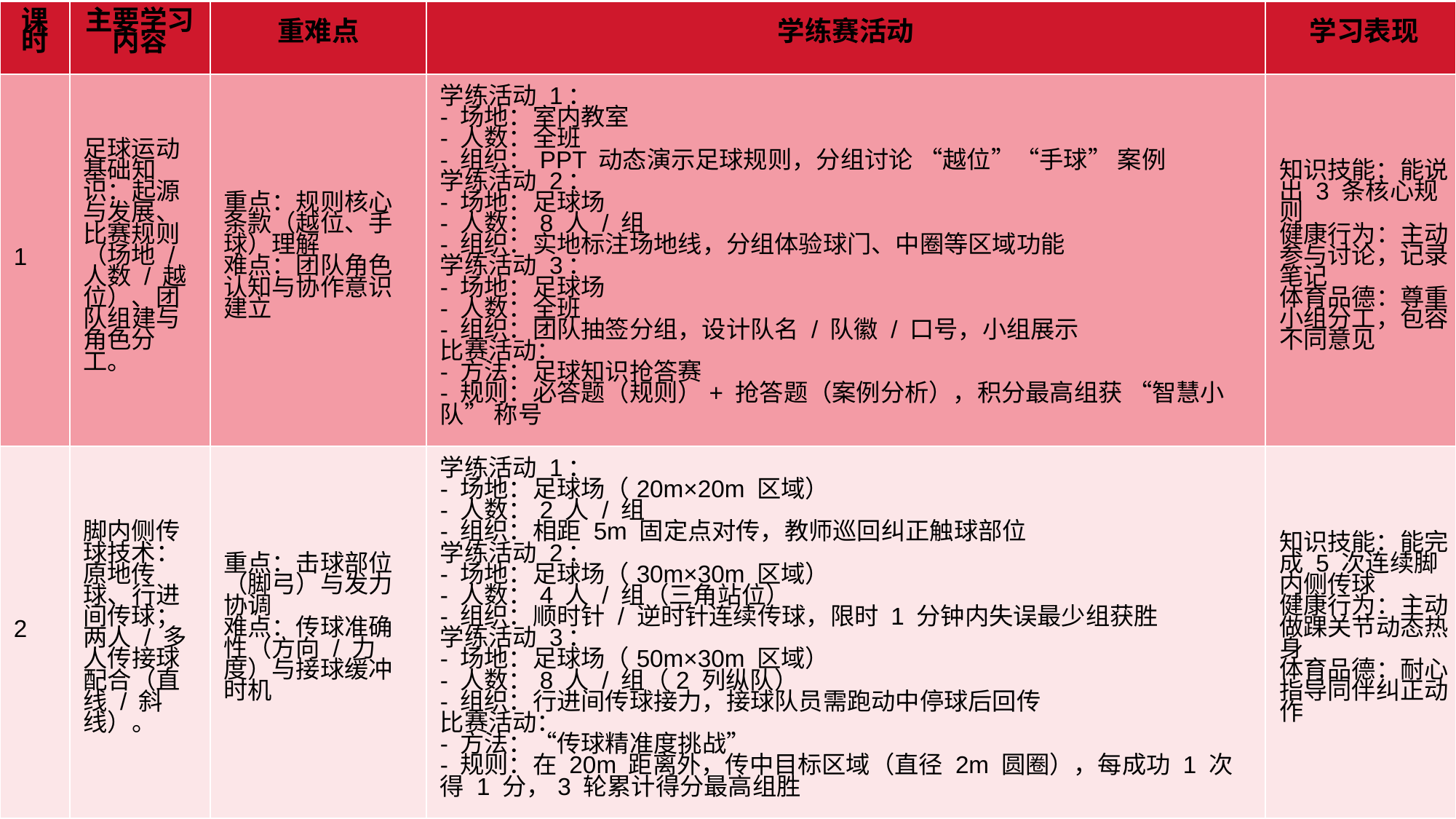

| 课时 | 主要学习内容 | 重难点 | 学练赛活动 | 学习表现 |
| --- | --- | --- | --- | --- |
| 1 | 足球运动基础知识：起源与发展、比赛规则（场地 / 人数 / 越位）、团队组建与角色分工。 | 重点：规则核心条款（越位、手球）理解 难点：团队角色认知与协作意识建立 | 学练活动 1： - 场地：室内教室 - 人数：全班 - 组织：PPT 动态演示足球规则，分组讨论 “越位”“手球” 案例 学练活动 2： - 场地：足球场 - 人数：8 人 / 组 - 组织：实地标注场地线，分组体验球门、中圈等区域功能 学练活动 3： - 场地：足球场 - 人数：全班 - 组织：团队抽签分组，设计队名 / 队徽 / 口号，小组展示 比赛活动： - 方法：足球知识抢答赛 - 规则：必答题（规则）+ 抢答题（案例分析），积分最高组获 “智慧小队” 称号 | 知识技能：能说出 3 条核心规则 健康行为：主动参与讨论，记录笔记 体育品德：尊重小组分工，包容不同意见 |
| 2 | 脚内侧传球技术：原地传球、行进间传球；两人 / 多人传接球配合（直线 / 斜线）。 | 重点：击球部位（脚弓）与发力协调 难点：传球准确性（方向 / 力度）与接球缓冲时机 | 学练活动 1： - 场地：足球场（20m×20m 区域） - 人数：2 人 / 组 - 组织：相距 5m 固定点对传，教师巡回纠正触球部位 学练活动 2： - 场地：足球场（30m×30m 区域） - 人数：4 人 / 组（三角站位） - 组织：顺时针 / 逆时针连续传球，限时 1 分钟内失误最少组获胜 学练活动 3： - 场地：足球场（50m×30m 区域） - 人数：8 人 / 组（2 列纵队） - 组织：行进间传球接力，接球队员需跑动中停球后回传 比赛活动： - 方法：“传球精准度挑战” - 规则：在 20m 距离外，传中目标区域（直径 2m 圆圈），每成功 1 次得 1 分，3 轮累计得分最高组胜 | 知识技能：能完成 5 次连续脚内侧传球 健康行为：主动做踝关节动态热身 体育品德：耐心指导同伴纠正动作 |